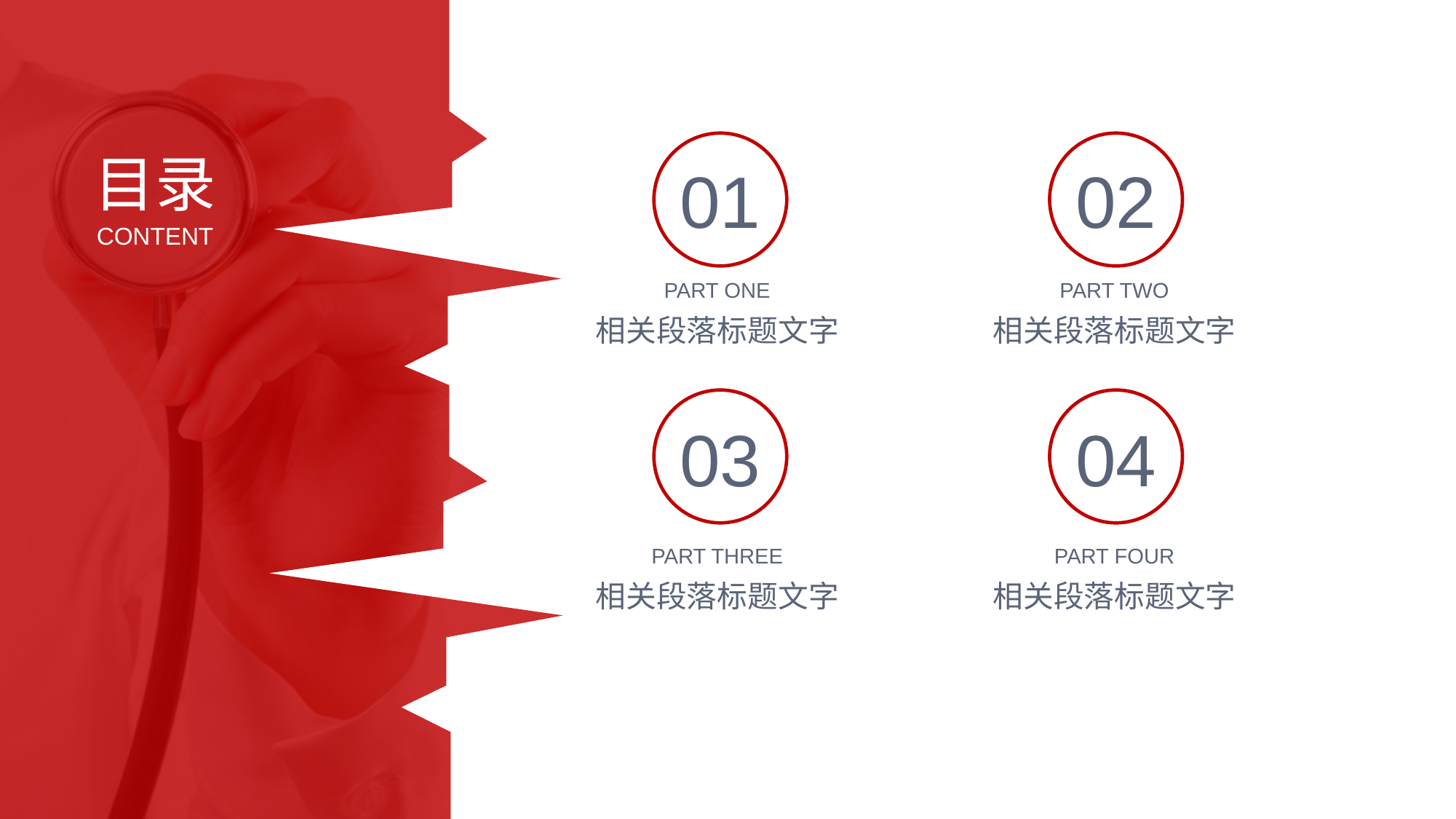

目录
CONTENT

01

02
PART ONE
PART TWO
相关段落标题文字
相关段落标题文字

03

04
PART THREE
PART FOUR
相关段落标题文字
相关段落标题文字